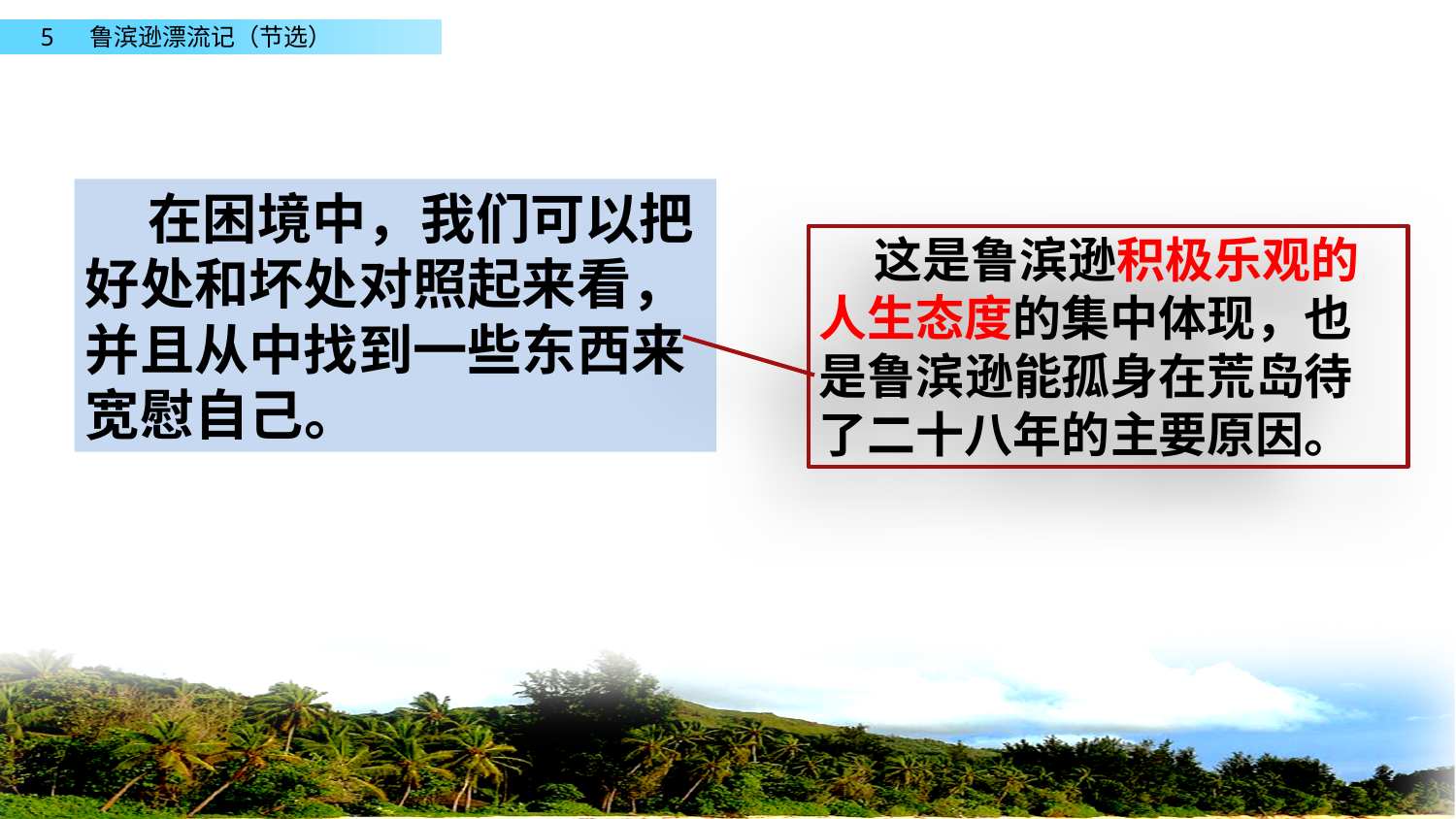

在困境中，我们可以把好处和坏处对照起来看，并且从中找到一些东西来宽慰自己。
    这是鲁滨逊积极乐观的人生态度的集中体现，也是鲁滨逊能孤身在荒岛待了二十八年的主要原因。